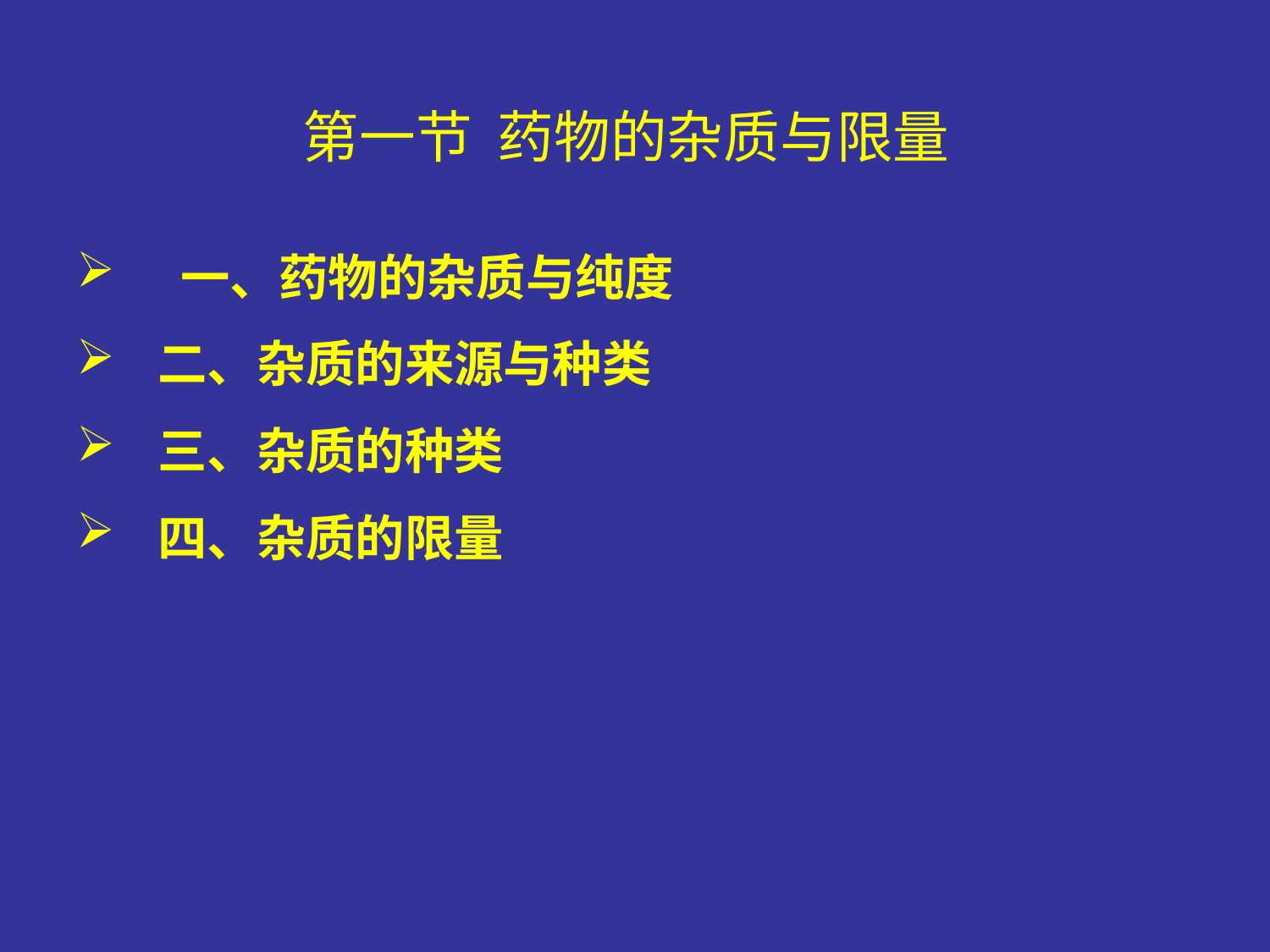

# 第一节  药物的杂质与限量
    一、药物的杂质与纯度
  二、杂质的来源与种类
  三、杂质的种类
  四、杂质的限量